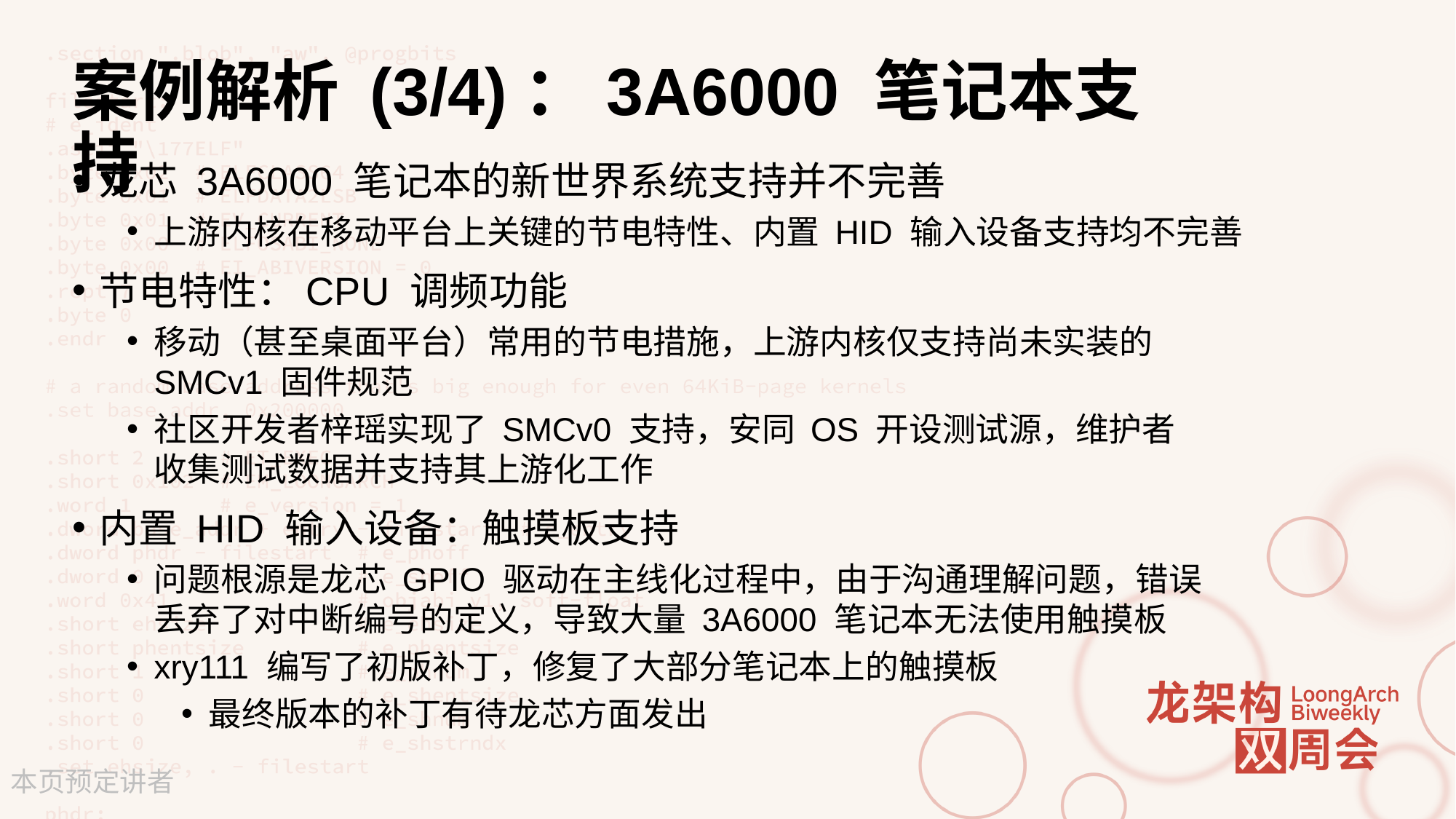

# 案例解析 (3/4)：3A6000 笔记本支持
龙芯 3A6000 笔记本的新世界系统支持并不完善
上游内核在移动平台上关键的节电特性、内置 HID 输入设备支持均不完善
节电特性：CPU 调频功能
移动（甚至桌面平台）常用的节电措施，上游内核仅支持尚未实装的
SMCv1 固件规范
社区开发者梓瑶实现了 SMCv0 支持，安同 OS 开设测试源，维护者
收集测试数据并支持其上游化工作
内置 HID 输入设备：触摸板支持
问题根源是龙芯 GPIO 驱动在主线化过程中，由于沟通理解问题，错误
丢弃了对中断编号的定义，导致大量 3A6000 笔记本无法使用触摸板
xry111 编写了初版补丁，修复了大部分笔记本上的触摸板
最终版本的补丁有待龙芯方面发出